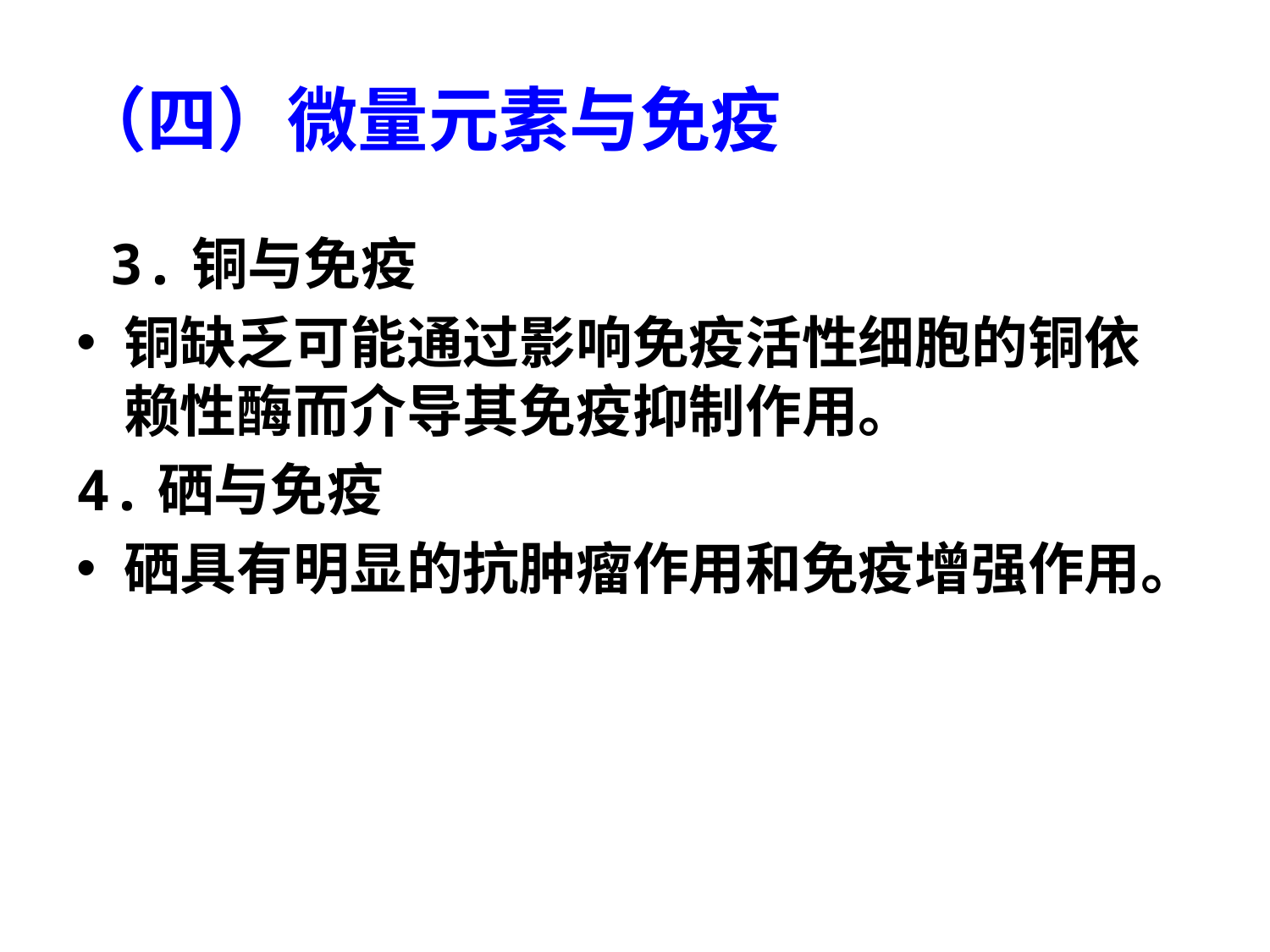

# （四）微量元素与免疫
 3.铜与免疫
铜缺乏可能通过影响免疫活性细胞的铜依赖性酶而介导其免疫抑制作用。
4.硒与免疫
硒具有明显的抗肿瘤作用和免疫增强作用。